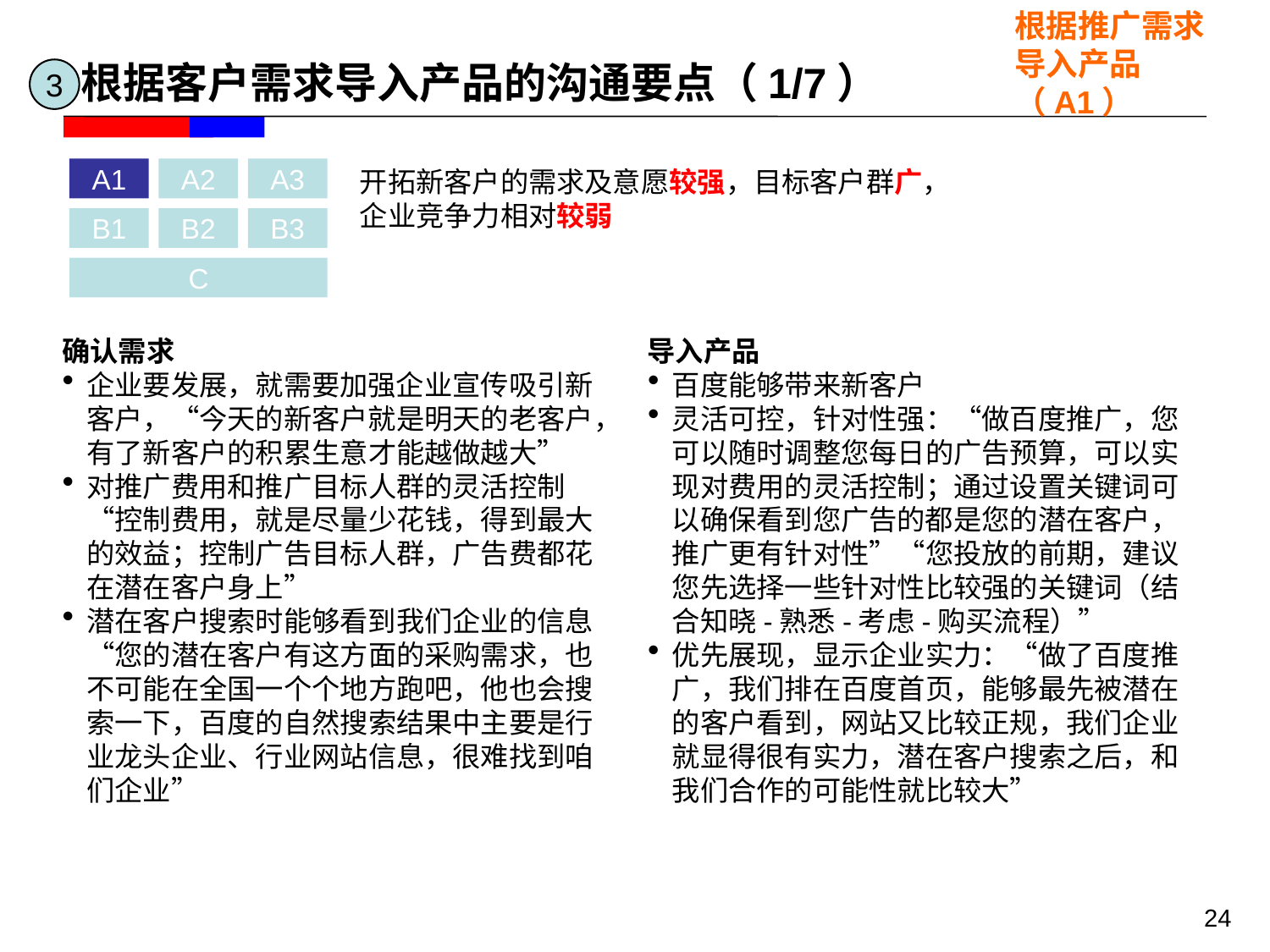

根据推广需求导入产品
（A1）
  根据客户需求导入产品的沟通要点（1/7）
3
开拓新客户的需求及意愿较强，目标客户群广，企业竞争力相对较弱
A1
A2
A3
B1
B2
B3
C
确认需求
企业要发展，就需要加强企业宣传吸引新客户，“今天的新客户就是明天的老客户，有了新客户的积累生意才能越做越大”
对推广费用和推广目标人群的灵活控制“控制费用，就是尽量少花钱，得到最大的效益；控制广告目标人群，广告费都花在潜在客户身上”
潜在客户搜索时能够看到我们企业的信息“您的潜在客户有这方面的采购需求，也不可能在全国一个个地方跑吧，他也会搜索一下，百度的自然搜索结果中主要是行业龙头企业、行业网站信息，很难找到咱们企业”

导入产品
百度能够带来新客户
灵活可控，针对性强：“做百度推广，您可以随时调整您每日的广告预算，可以实现对费用的灵活控制；通过设置关键词可以确保看到您广告的都是您的潜在客户，推广更有针对性”“您投放的前期，建议您先选择一些针对性比较强的关键词（结合知晓-熟悉-考虑-购买流程）”
优先展现，显示企业实力：“做了百度推广，我们排在百度首页，能够最先被潜在的客户看到，网站又比较正规，我们企业就显得很有实力，潜在客户搜索之后，和我们合作的可能性就比较大”

24